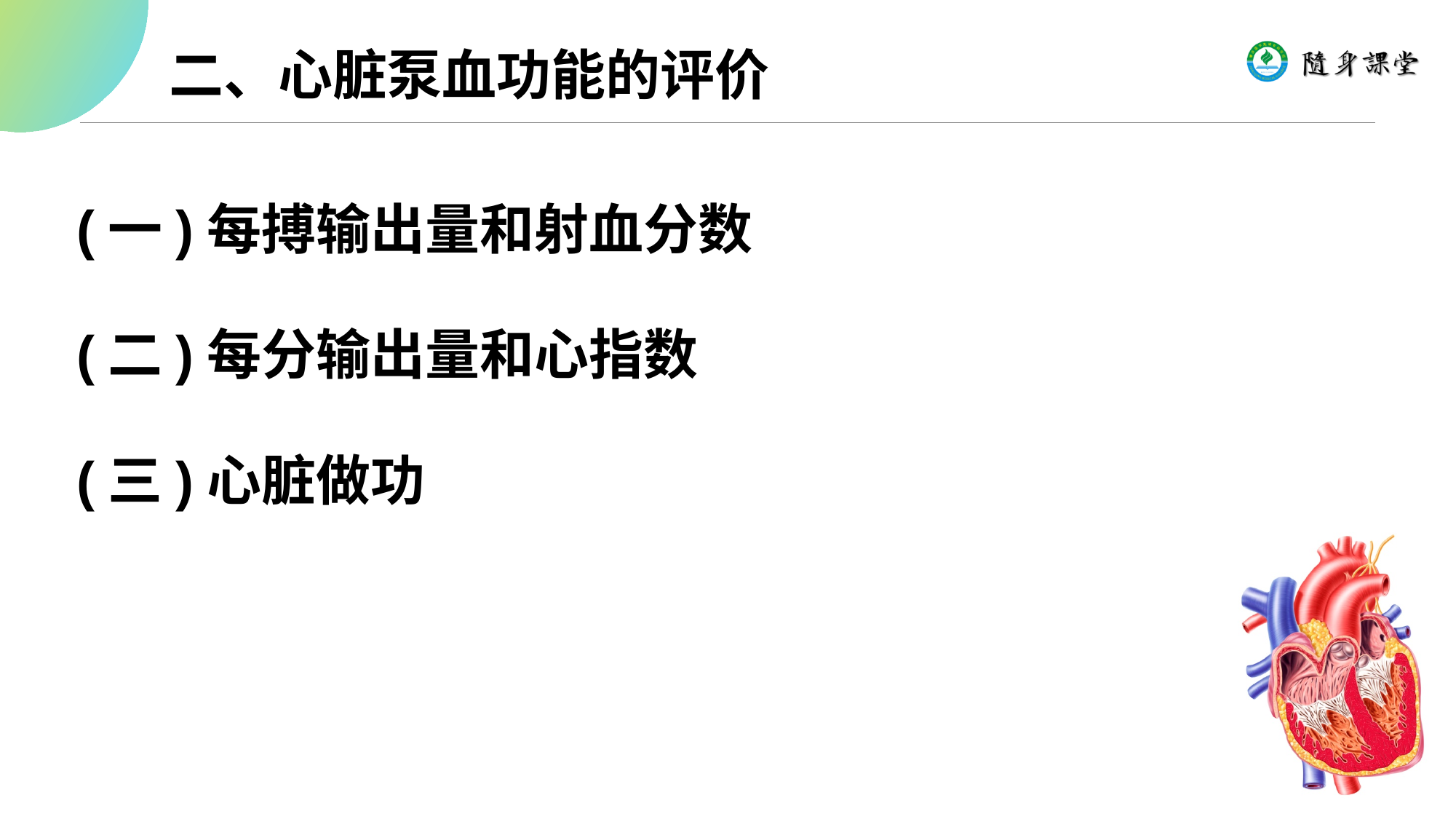

# 二、心脏泵血功能的评价
(一)每搏输出量和射血分数
(二)每分输出量和心指数
(三)心脏做功